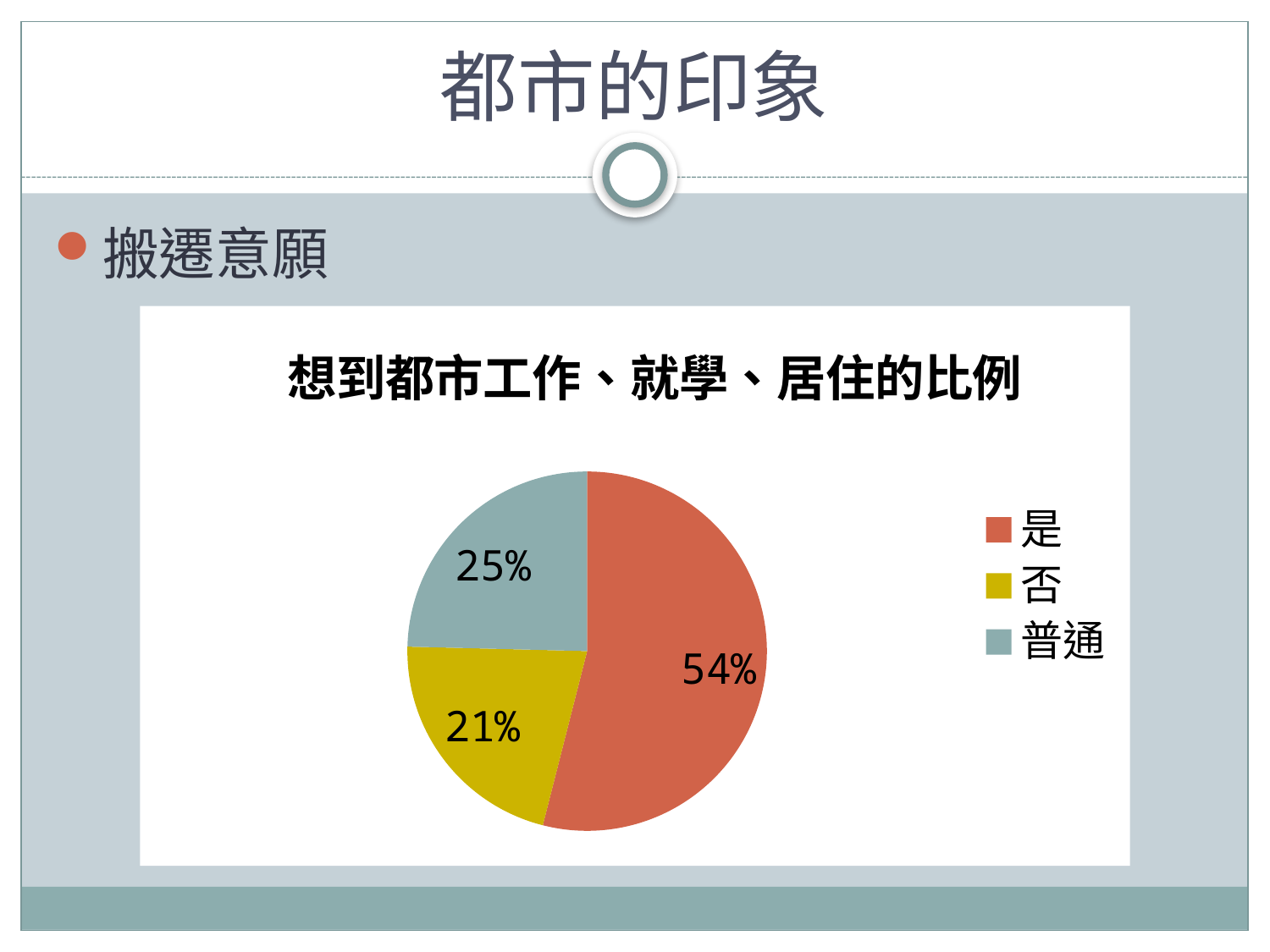

# 都市的印象
搬遷意願

### Chart: 想到都市工作、就學、居住的比例

| Category | 人數 |
|---|---|
| 是 | 68.0 |
| 否 | 27.0 |
| 普通 | 31.0 |